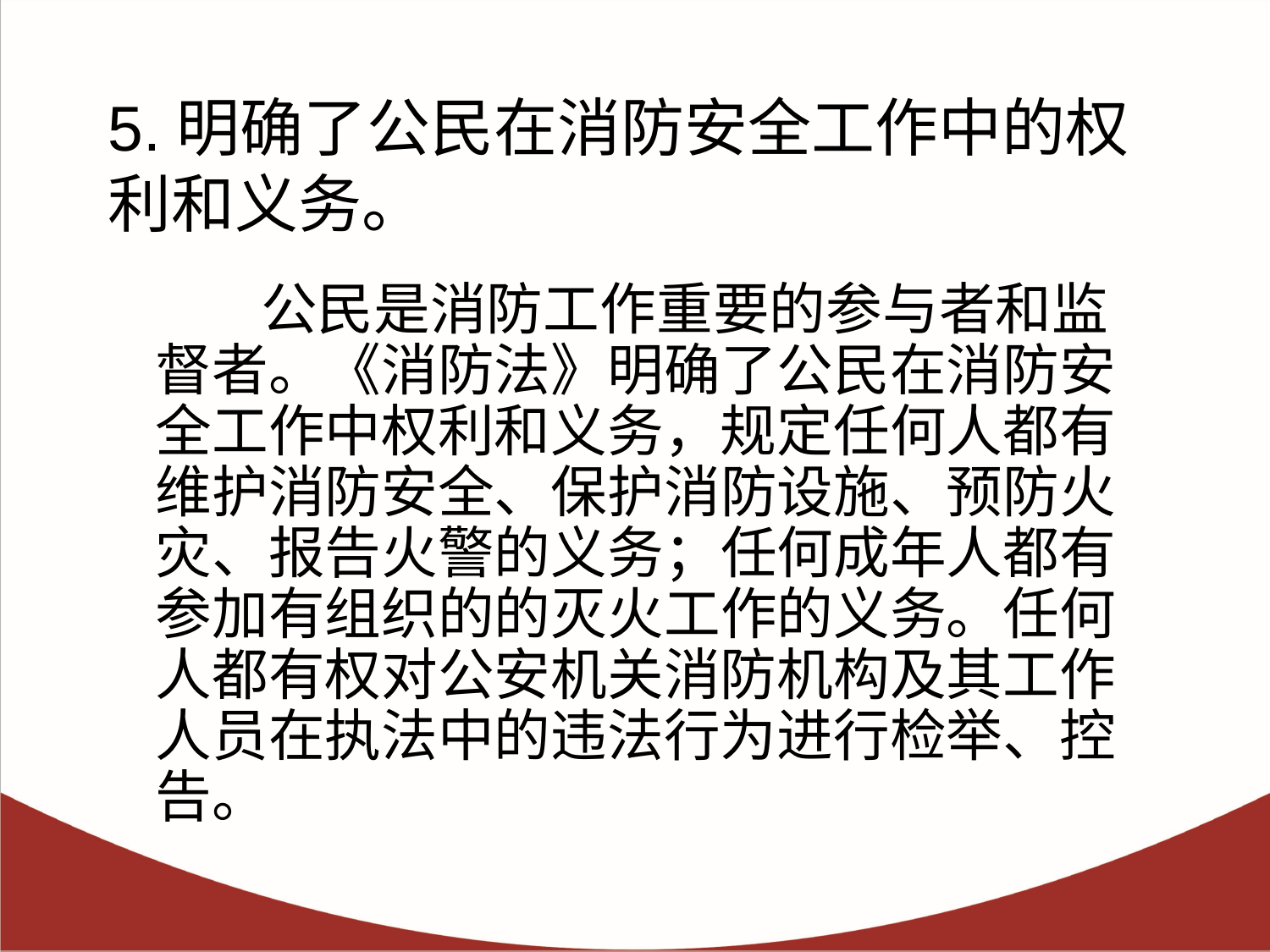

# 5.明确了公民在消防安全工作中的权利和义务。
           公民是消防工作重要的参与者和监督者。《消防法》明确了公民在消防安全工作中权利和义务，规定任何人都有维护消防安全、保护消防设施、预防火灾、报告火警的义务；任何成年人都有参加有组织的的灭火工作的义务。任何人都有权对公安机关消防机构及其工作人员在执法中的违法行为进行检举、控告。